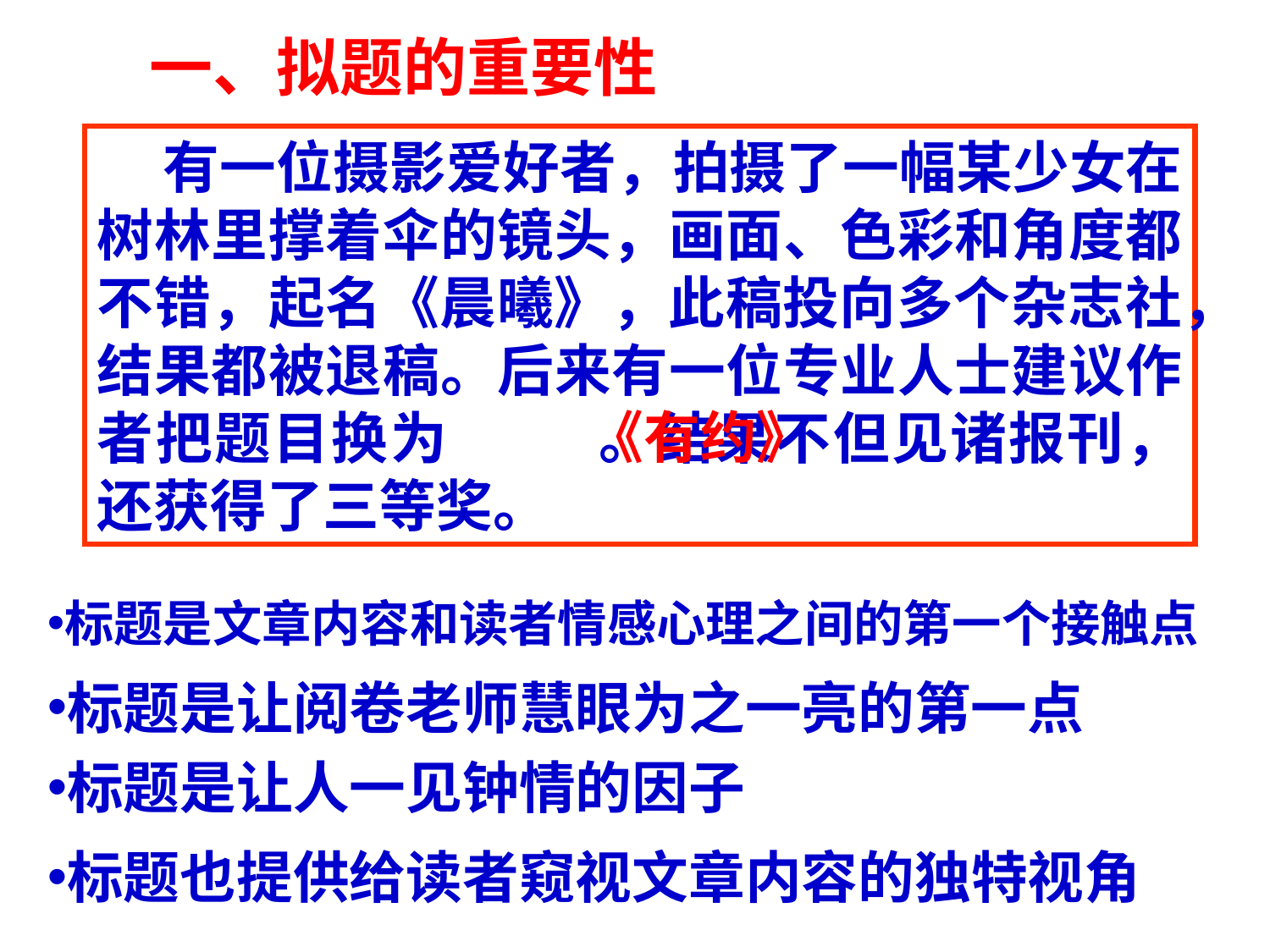

一、拟题的重要性
    有一位摄影爱好者，拍摄了一幅某少女在树林里撑着伞的镜头，画面、色彩和角度都不错，起名《晨曦》，此稿投向多个杂志社，结果都被退稿。后来有一位专业人士建议作者把题目换为          。结果不但见诸报刊，还获得了三等奖。
《有约》
标题是文章内容和读者情感心理之间的第一个接触点
标题是让阅卷老师慧眼为之一亮的第一点
标题是让人一见钟情的因子

标题也提供给读者窥视文章内容的独特视角